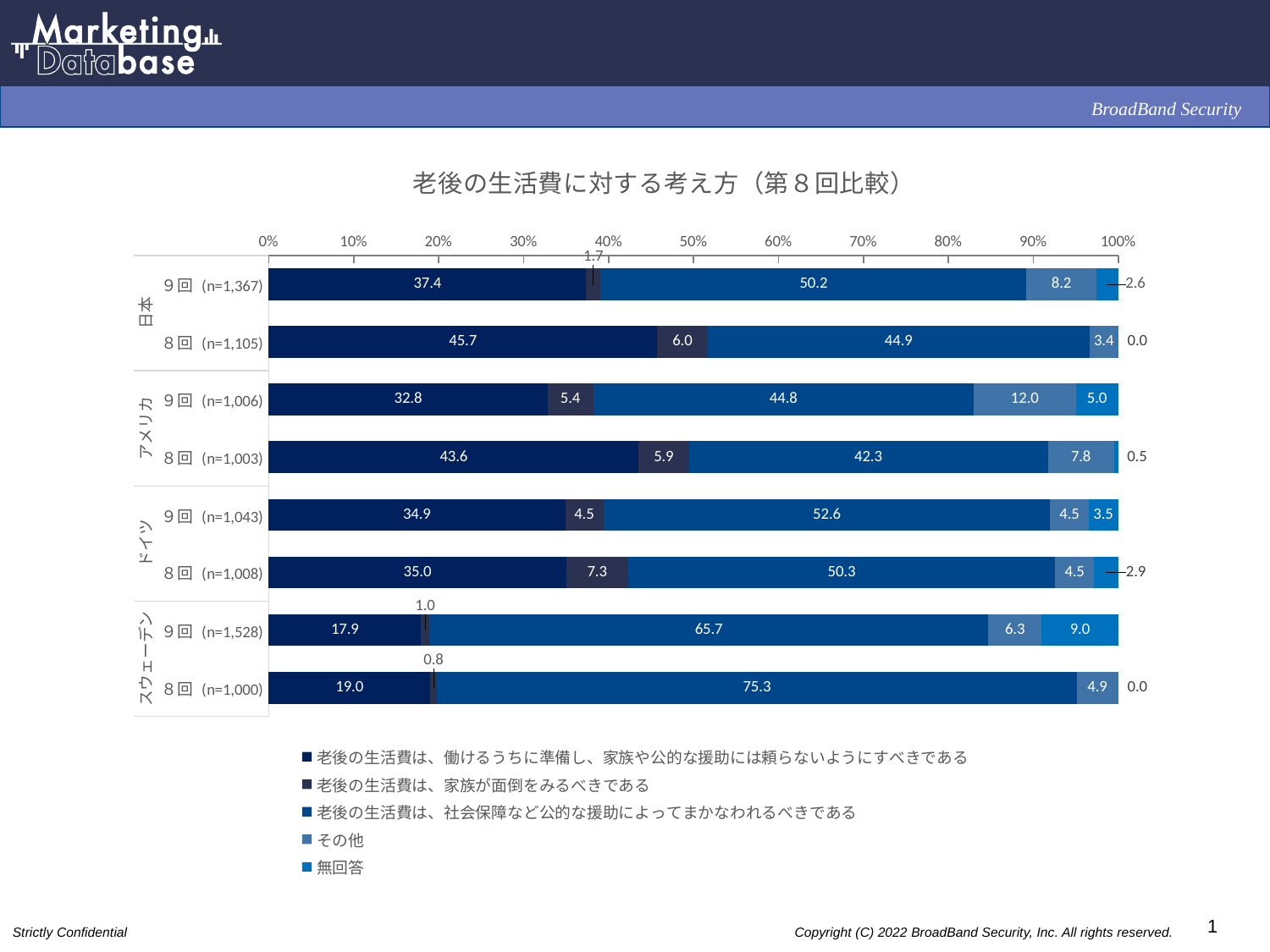

### Chart: 老後の生活費に対する考え方（第８回比較）

| Category | 老後の生活費は、働けるうちに準備し、家族や公的な援助には頼らないようにすべきである | 老後の生活費は、家族が面倒をみるべきである | 老後の生活費は、社会保障など公的な援助によってまかなわれるべきである | その他 | 無回答 |
|---|---|---|---|---|---|
| ９回 (n=1,367) | 37.4 | 1.7 | 50.2 | 8.2 | 2.6 |
| ８回 (n=1,105) | 45.7 | 6.0 | 44.9 | 3.4 | 0.0 |
| ９回 (n=1,006) | 32.8 | 5.4 | 44.8 | 12.0 | 5.0 |
| ８回 (n=1,003) | 43.6 | 5.9 | 42.3 | 7.8 | 0.5 |
| ９回 (n=1,043) | 34.9 | 4.5 | 52.6 | 4.5 | 3.5 |
| ８回 (n=1,008) | 35.0 | 7.3 | 50.3 | 4.5 | 2.9 |
| ９回 (n=1,528) | 17.9 | 1.0 | 65.7 | 6.3 | 9.0 |
| ８回 (n=1,000) | 19.0 | 0.8 | 75.3 | 4.9 | 0.0 |